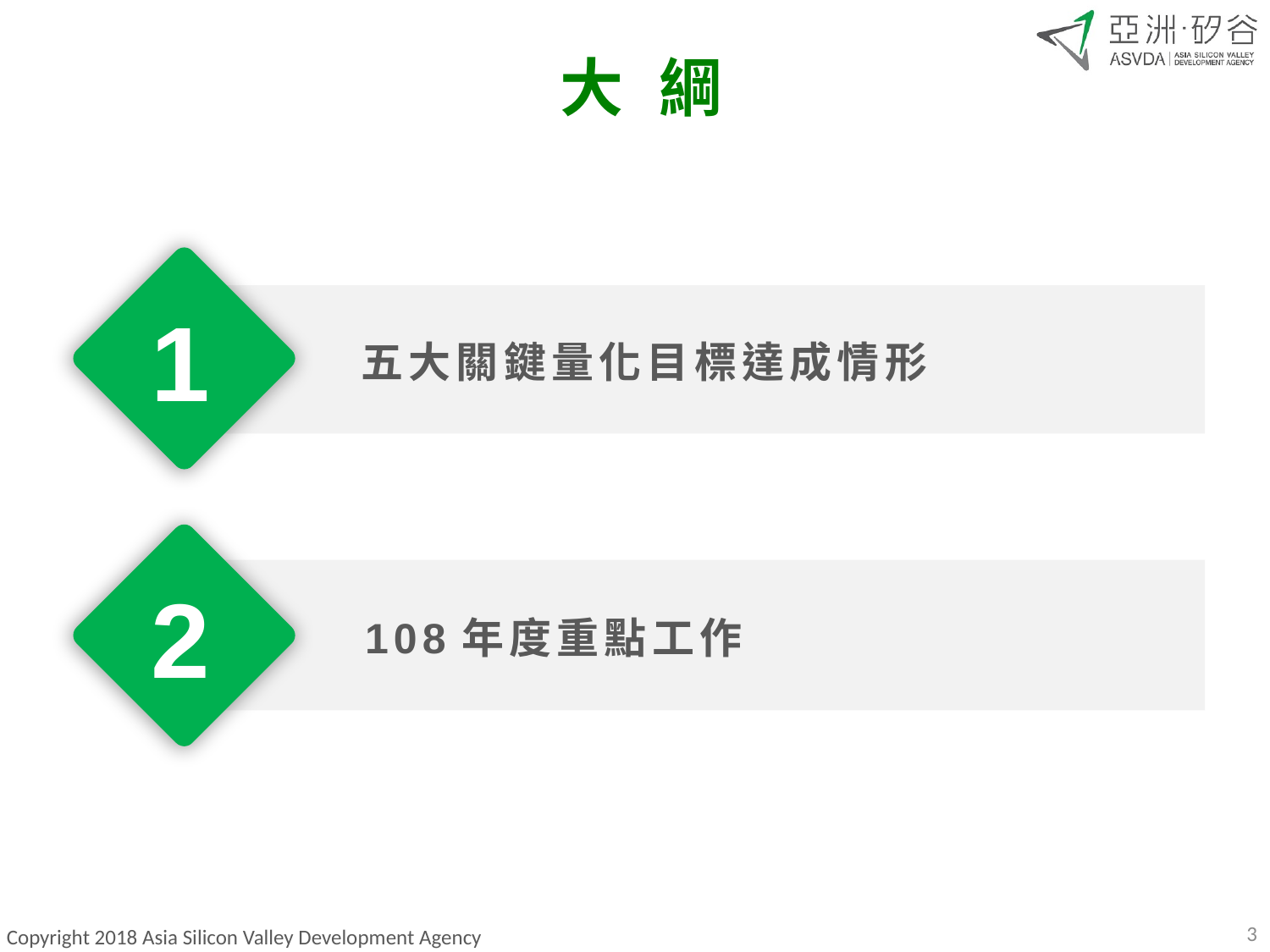

# 大  綱

1
五大關鍵量化目標達成情形

2
108年度重點工作
3